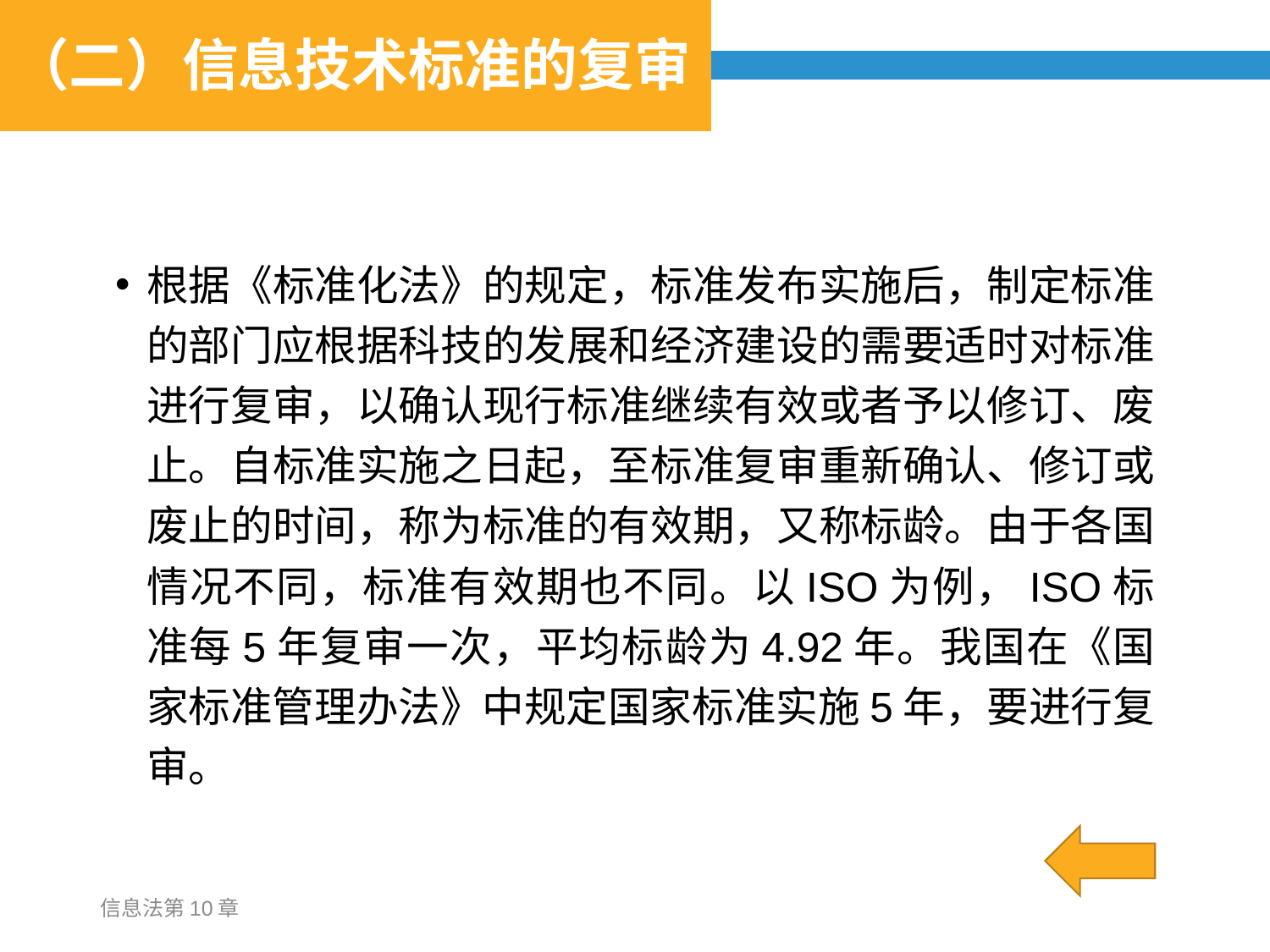

# （二）信息技术标准的复审
根据《标准化法》的规定，标准发布实施后，制定标准的部门应根据科技的发展和经济建设的需要适时对标准进行复审，以确认现行标准继续有效或者予以修订、废止。自标准实施之日起，至标准复审重新确认、修订或废止的时间，称为标准的有效期，又称标龄。由于各国情况不同，标准有效期也不同。以ISO为例，ISO标准每5年复审一次，平均标龄为4.92年。我国在《国家标准管理办法》中规定国家标准实施5年，要进行复审。

信息法第10章